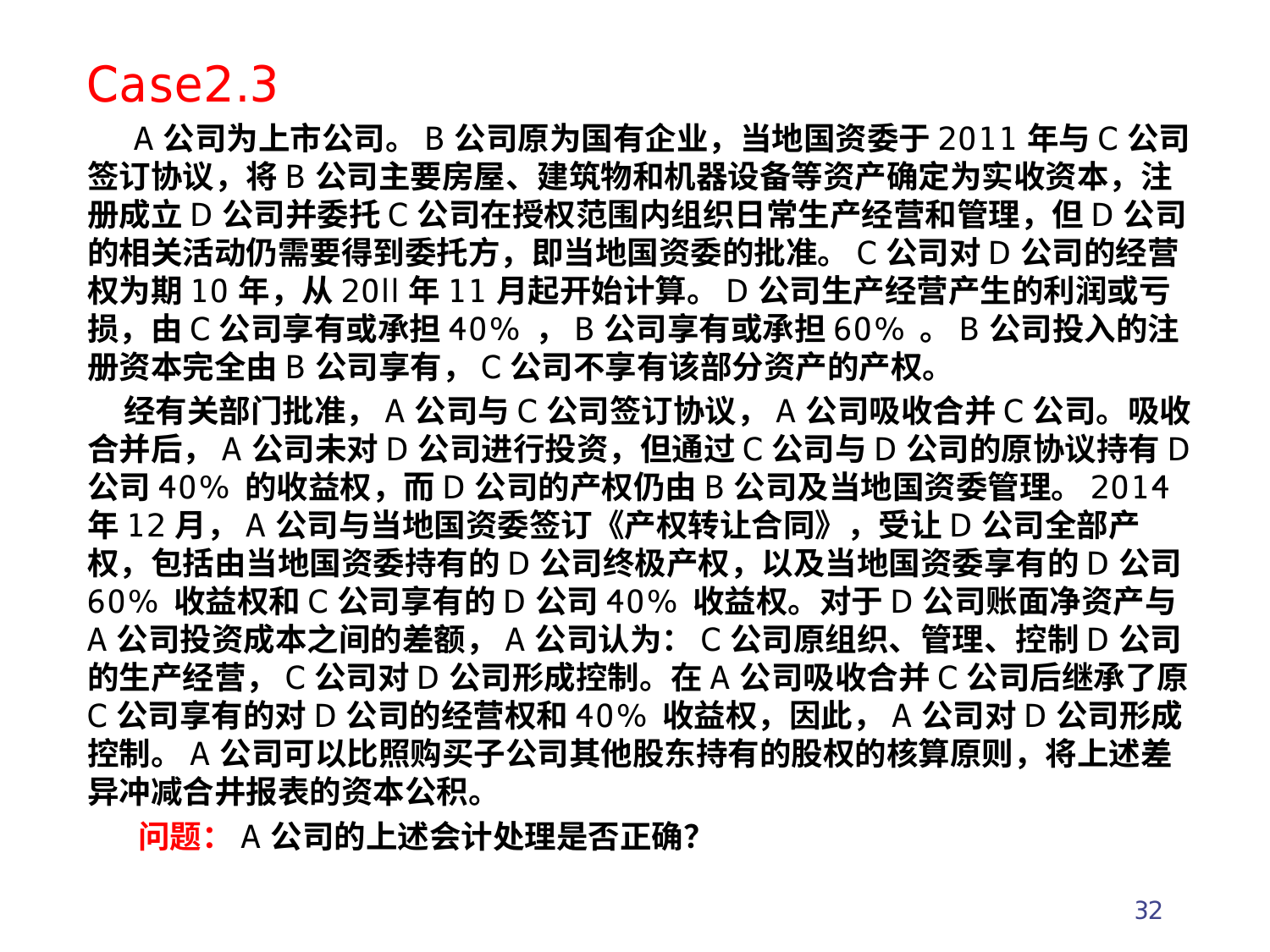

Case2.3
     A公司为上市公司。B公司原为国有企业，当地国资委于2011年与C公司签订协议，将B公司主要房屋、建筑物和机器设备等资产确定为实收资本，注册成立D公司并委托C公司在授权范围内组织日常生产经营和管理，但D公司的相关活动仍需要得到委托方，即当地国资委的批准。C公司对D公司的经营权为期10年，从20ll年11月起开始计算。D公司生产经营产生的利润或亏损，由C公司享有或承担40%，B公司享有或承担60%。B公司投入的注册资本完全由B公司享有，C公司不享有该部分资产的产权。
    经有关部门批准，A公司与C公司签订协议，A公司吸收合并C公司。吸收合并后，A公司未对D公司进行投资，但通过C公司与D公司的原协议持有D公司40%的收益权，而D公司的产权仍由B公司及当地国资委管理。2014年12月，A公司与当地国资委签订《产权转让合同》，受让D公司全部产权，包括由当地国资委持有的D公司终极产权，以及当地国资委享有的D公司60%收益权和C公司享有的D公司40%收益权。对于D公司账面净资产与A公司投资成本之间的差额，A公司认为：C公司原组织、管理、控制D公司的生产经营，C公司对D公司形成控制。在A公司吸收合并C公司后继承了原C公司享有的对D公司的经营权和40%收益权，因此，A公司对D公司形成控制。A公司可以比照购买子公司其他股东持有的股权的核算原则，将上述差异冲减合井报表的资本公积。
      问题：A公司的上述会计处理是否正确？
32